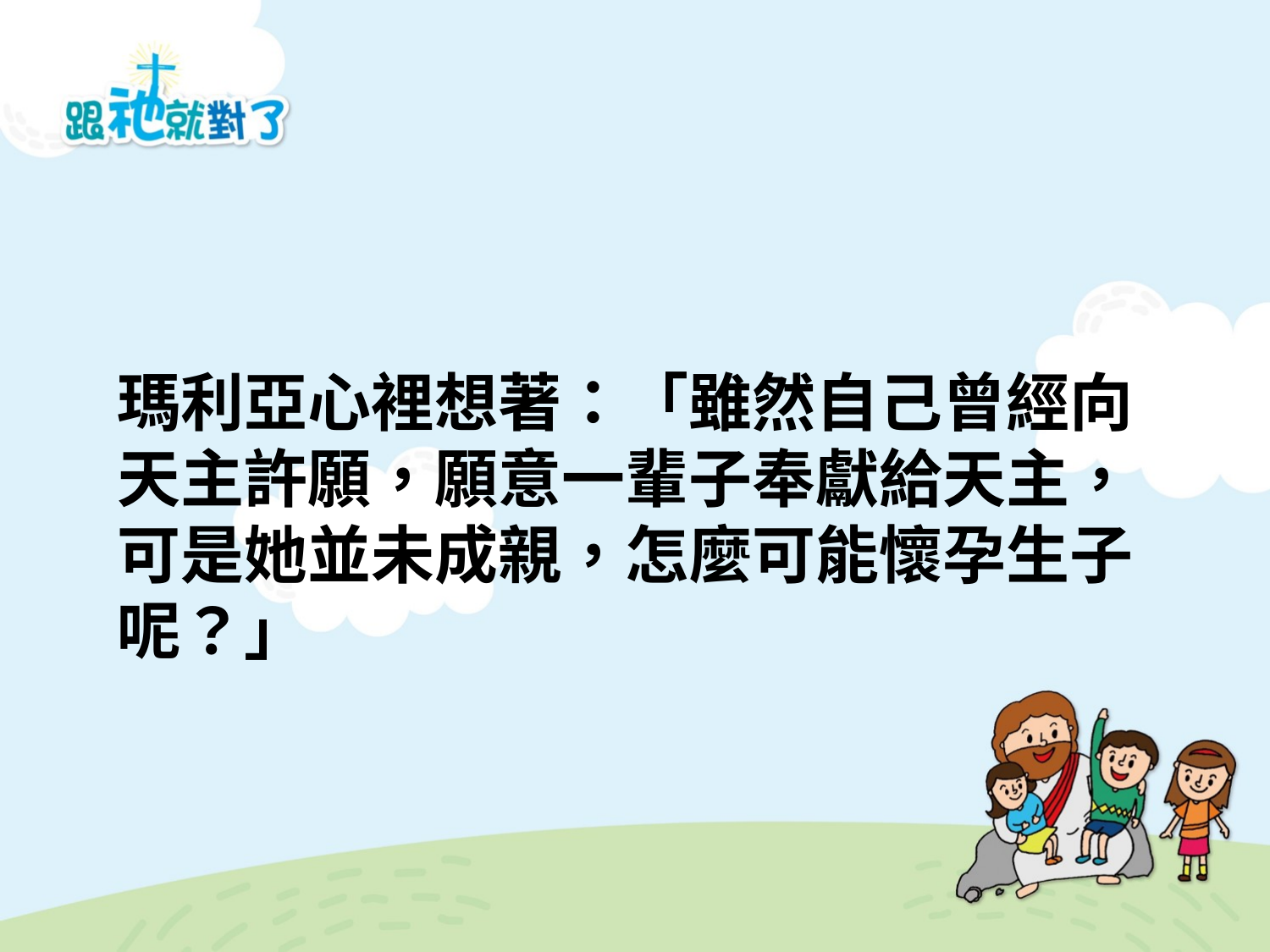

瑪利亞心裡想著：「雖然自己曾經向天主許願，願意一輩子奉獻給天主，可是她並未成親，怎麼可能懷孕生子呢？」